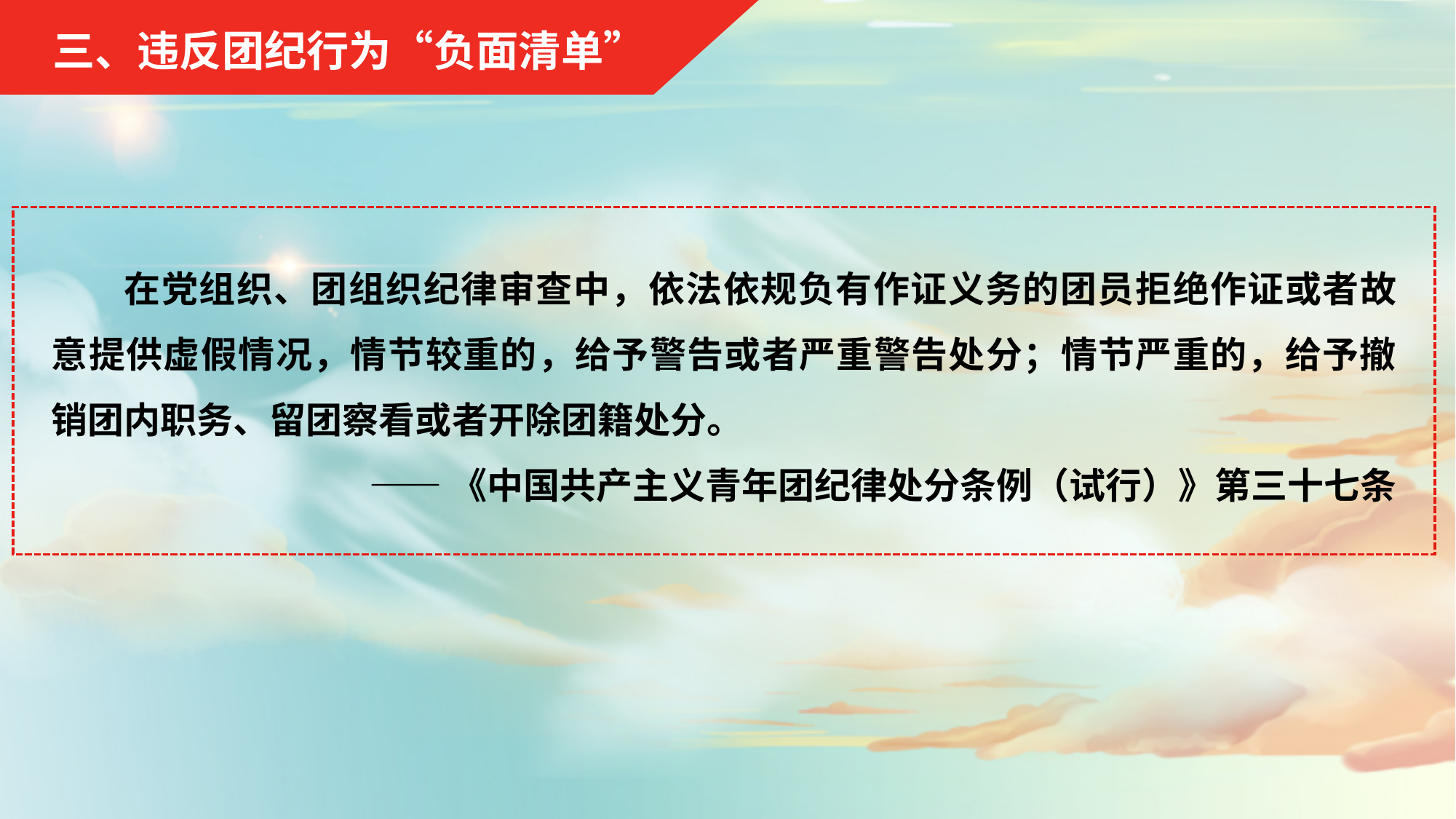

三、违反团纪行为“负面清单”

在党组织、团组织纪律审查中，依法依规负有作证义务的团员拒绝作证或者故意提供虚假情况，情节较重的，给予警告或者严重警告处分；情节严重的，给予撤销团内职务、留团察看或者开除团籍处分。
——《中国共产主义青年团纪律处分条例（试行）》第三十七条